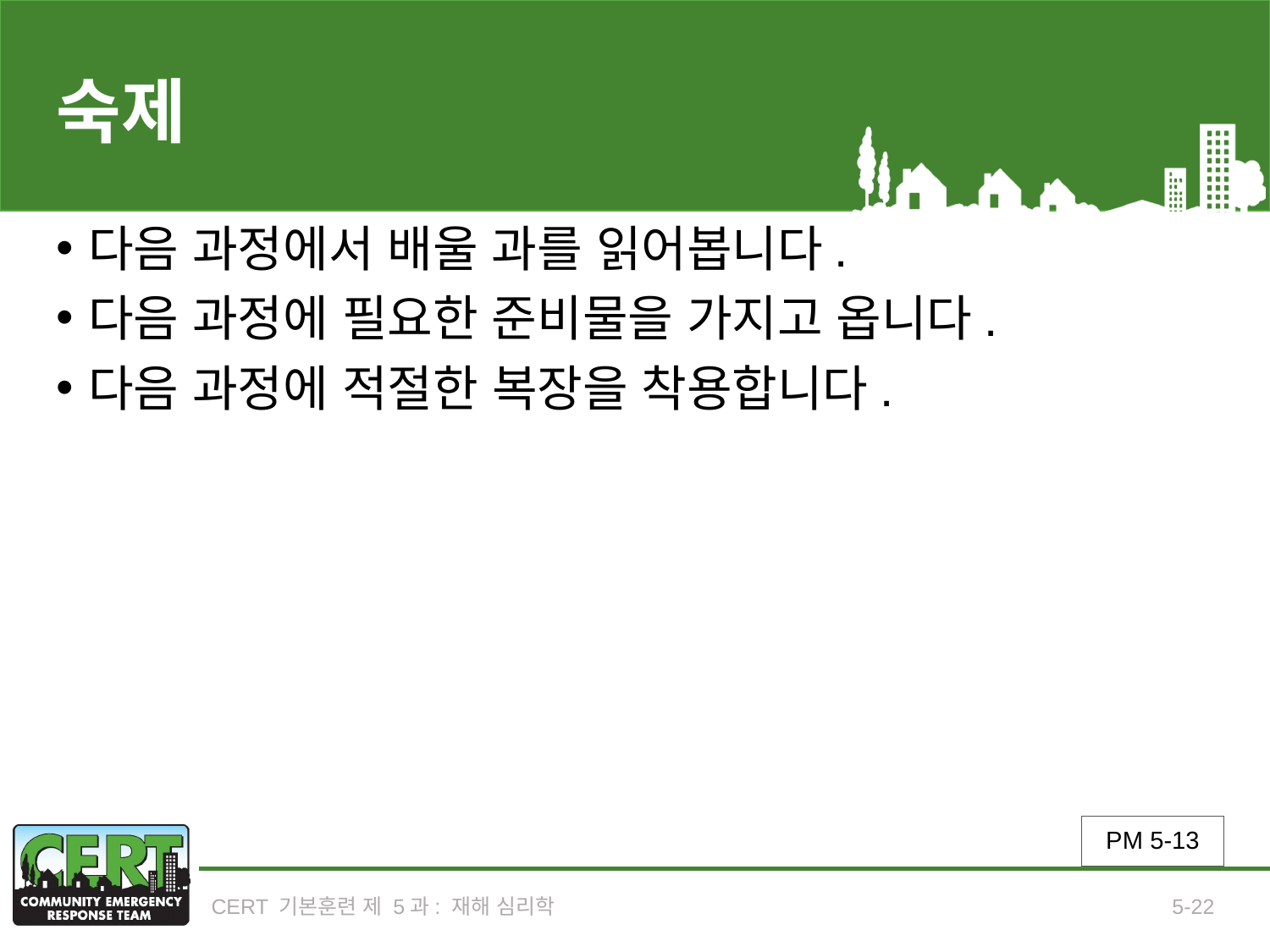

# 숙제
다음 과정에서 배울 과를 읽어봅니다.
다음 과정에 필요한 준비물을 가지고 옵니다.
다음 과정에 적절한 복장을 착용합니다.
PM 5-13
CERT 기본훈련 제 5과: 재해 심리학
5-22